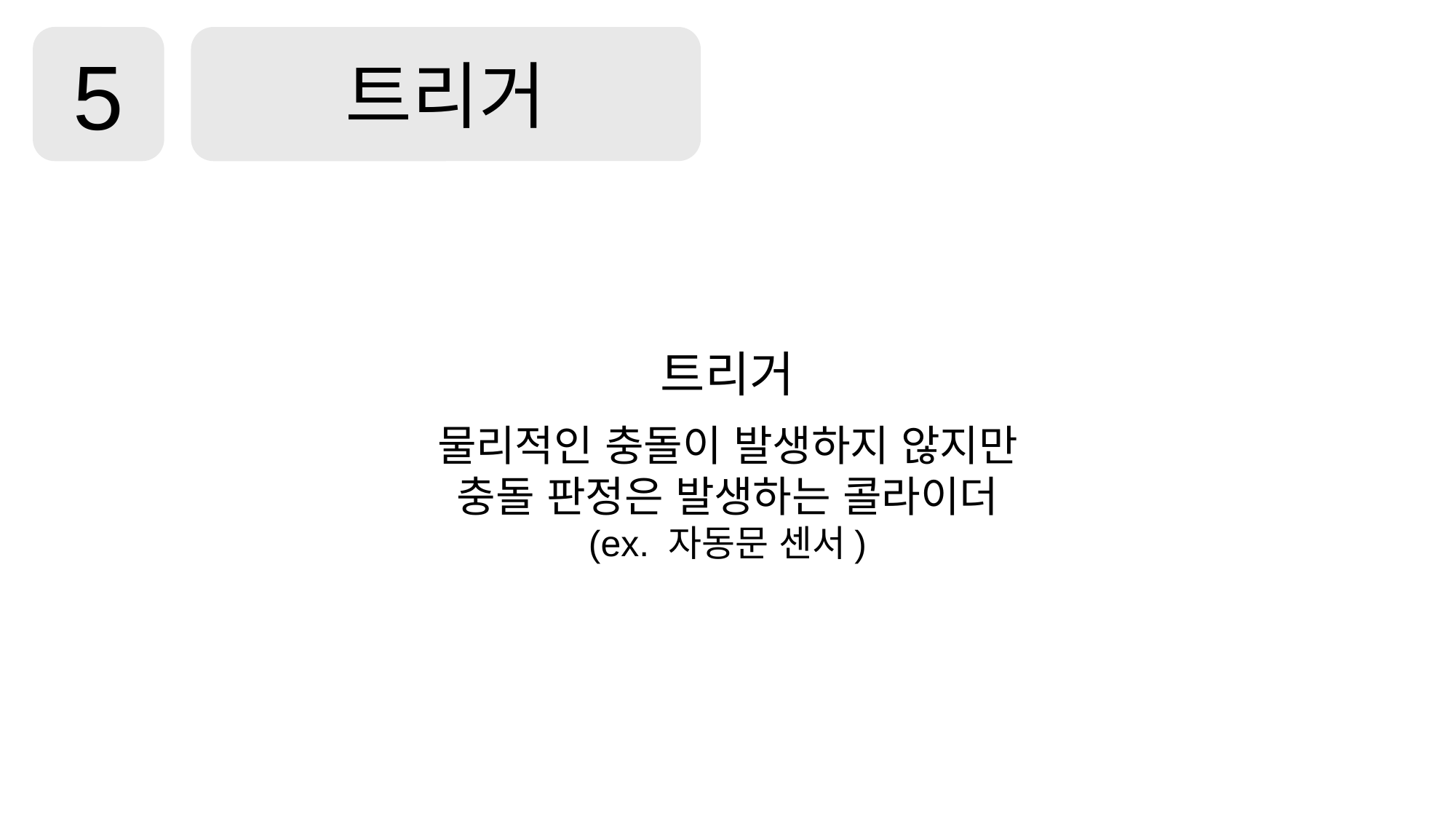

5
트리거
트리거
물리적인 충돌이 발생하지 않지만
충돌 판정은 발생하는 콜라이더
(ex. 자동문 센서)